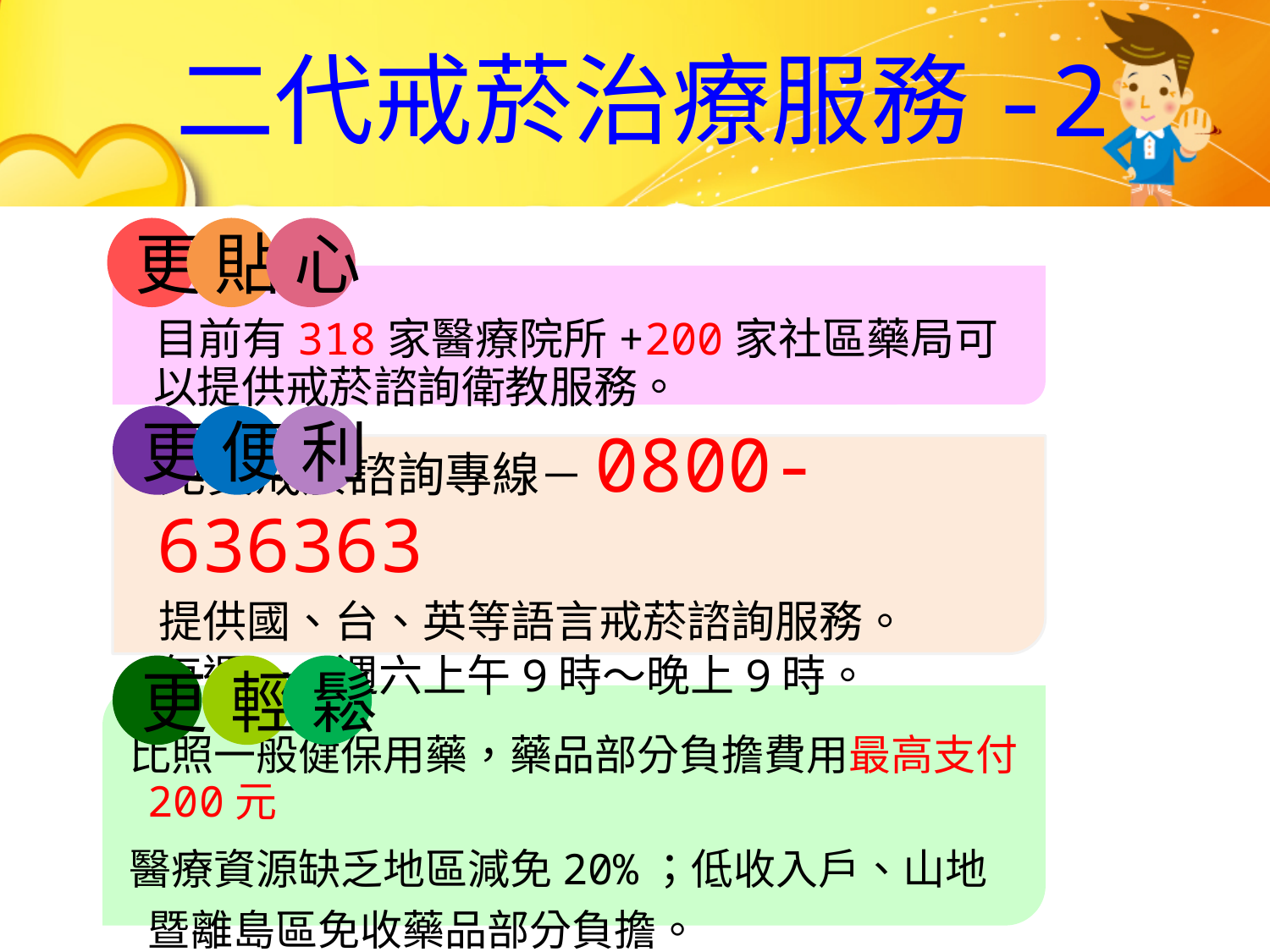

二代戒菸治療服務-2
更
貼
心

 目前有318家醫療院所+200家社區藥局可以提供戒菸諮詢衛教服務。
更
便
利

 免費戒菸諮詢專線－0800-636363
 提供國、台、英等語言戒菸諮詢服務。
 每週一～週六上午9時～晚上9時。
更
輕
鬆

比照一般健保用藥，藥品部分負擔費用最高支付200元
醫療資源缺乏地區減免20%；低收入戶、山地暨離島區免收藥品部分負擔。